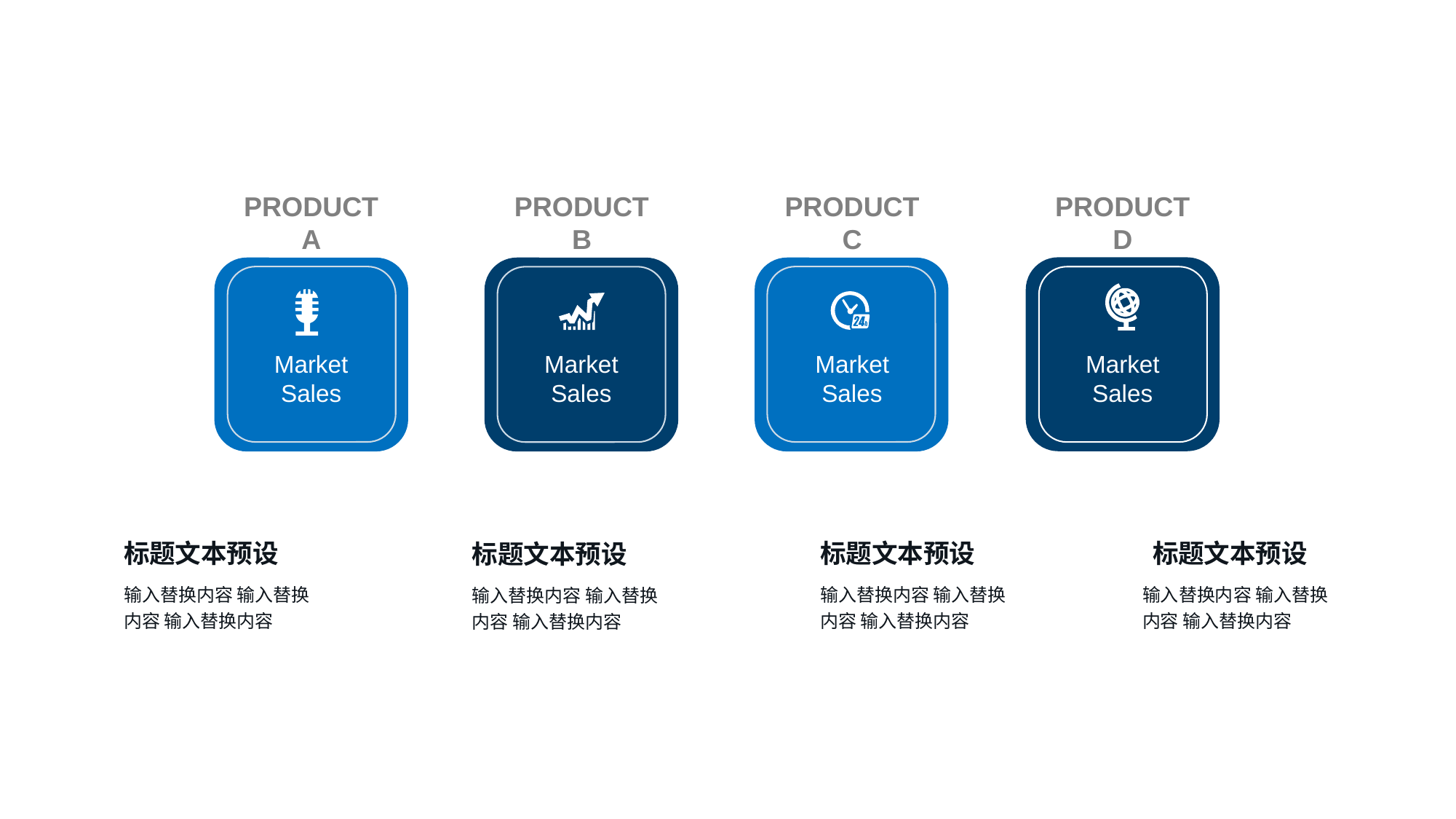

PRODUCT B
PRODUCT D
PRODUCT C
PRODUCT A

Market Sales
Market Sales
Market Sales
Market Sales
标题文本预设
标题文本预设
标题文本预设
标题文本预设
输入替换内容 输入替换内容 输入替换内容
输入替换内容 输入替换内容 输入替换内容
输入替换内容 输入替换内容 输入替换内容
输入替换内容 输入替换内容 输入替换内容